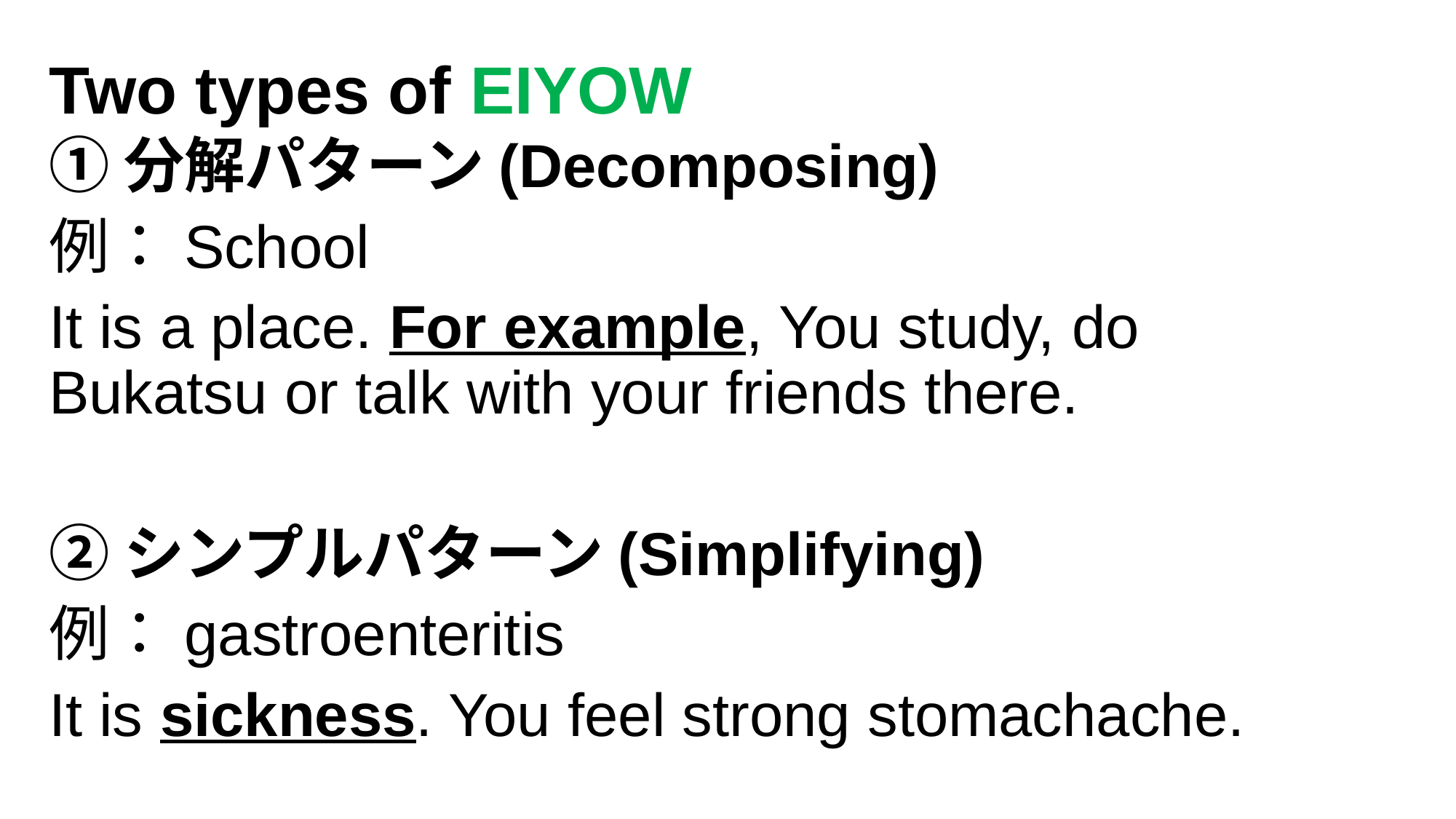

# Two types of EIYOW
①分解パターン(Decomposing)
例：School
It is a place. For example, You study, do Bukatsu or talk with your friends there.

②シンプルパターン(Simplifying)
例：gastroenteritis
It is sickness. You feel strong stomachache.